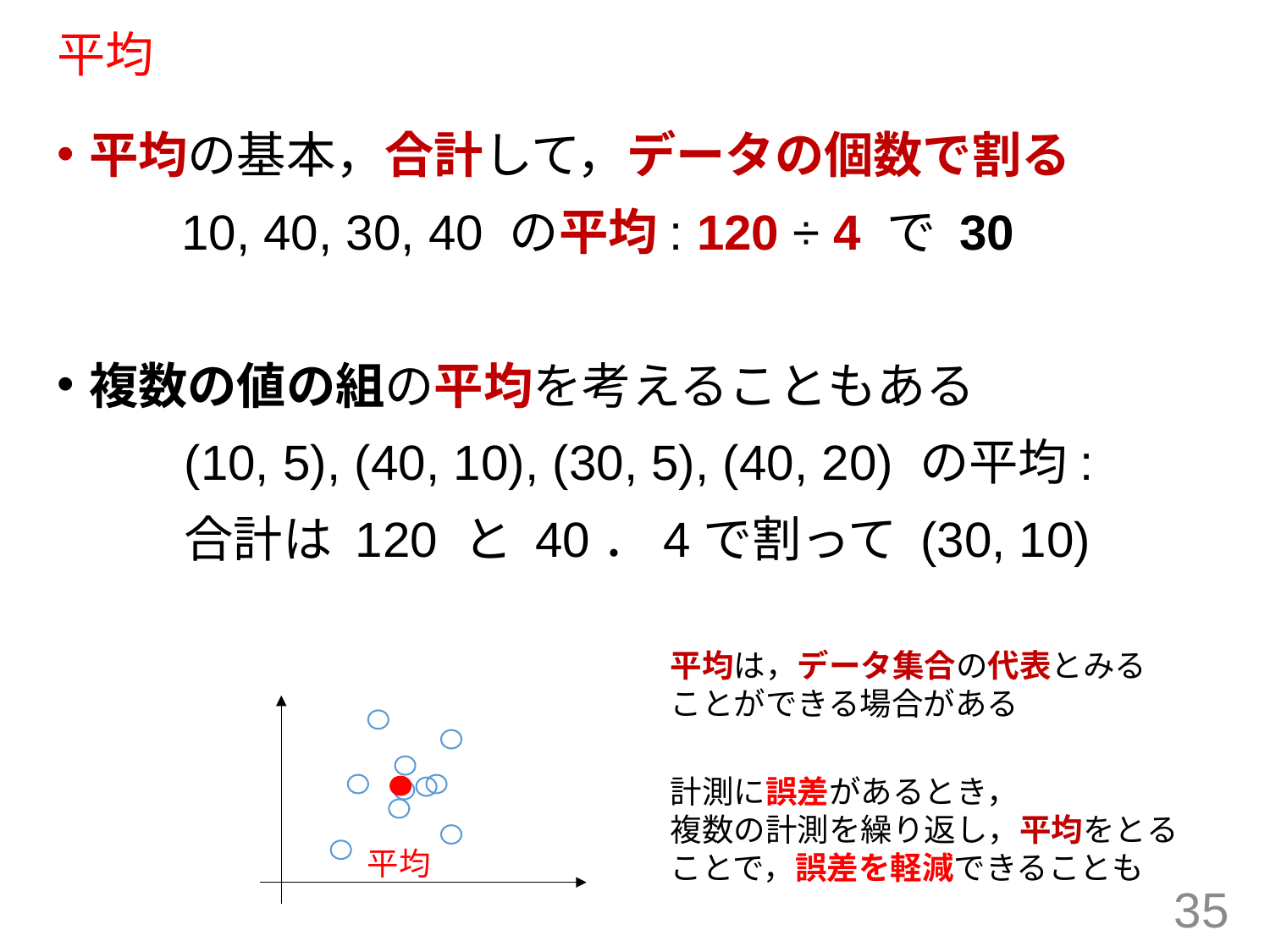

# 平均
平均の基本，合計して，データの個数で割る
         10, 40, 30, 40 の平均: 120 ÷ 4 で 30

複数の値の組の平均を考えることもある
	(10, 5), (40, 10), (30, 5), (40, 20) の平均:
	合計は 120 と 40．4で割って (30, 10)
平均は，データ集合の代表とみることができる場合がある

計測に誤差があるとき，
複数の計測を繰り返し，平均をとることで，誤差を軽減できることも

平均

35